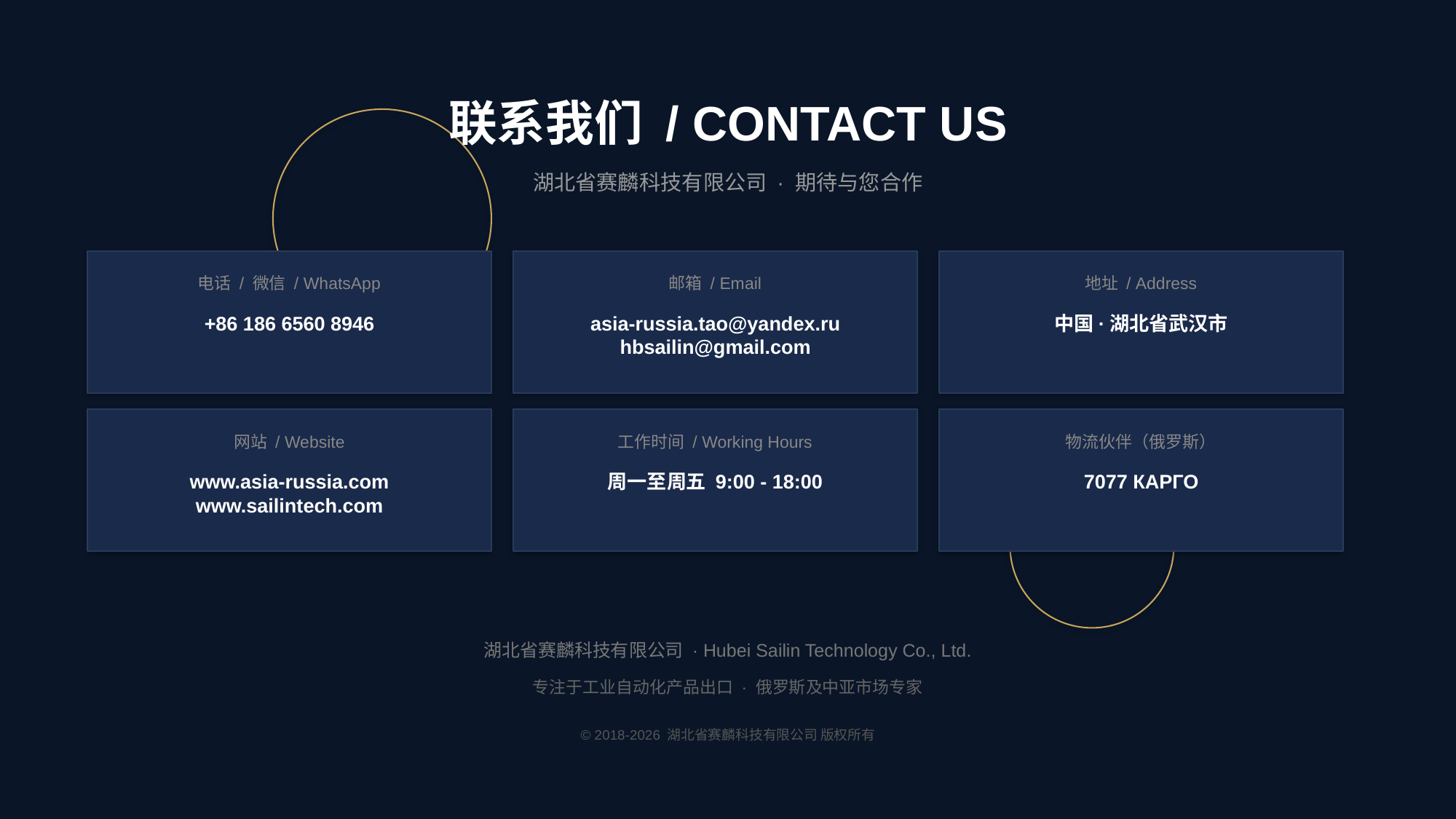

联系我们 / CONTACT US

湖北省赛麟科技有限公司 · 期待与您合作

电话 / 微信 / WhatsApp
邮箱 / Email
地址 / Address
+86 186 6560 8946
asia-russia.tao@yandex.ru
hbsailin@gmail.com
中国·湖北省武汉市

网站 / Website
工作时间 / Working Hours
物流伙伴（俄罗斯）
www.asia-russia.com
www.sailintech.com
周一至周五 9:00 - 18:00
7077 КАРГО

湖北省赛麟科技有限公司 · Hubei Sailin Technology Co., Ltd.
专注于工业自动化产品出口 · 俄罗斯及中亚市场专家
© 2018-2026 湖北省赛麟科技有限公司 版权所有